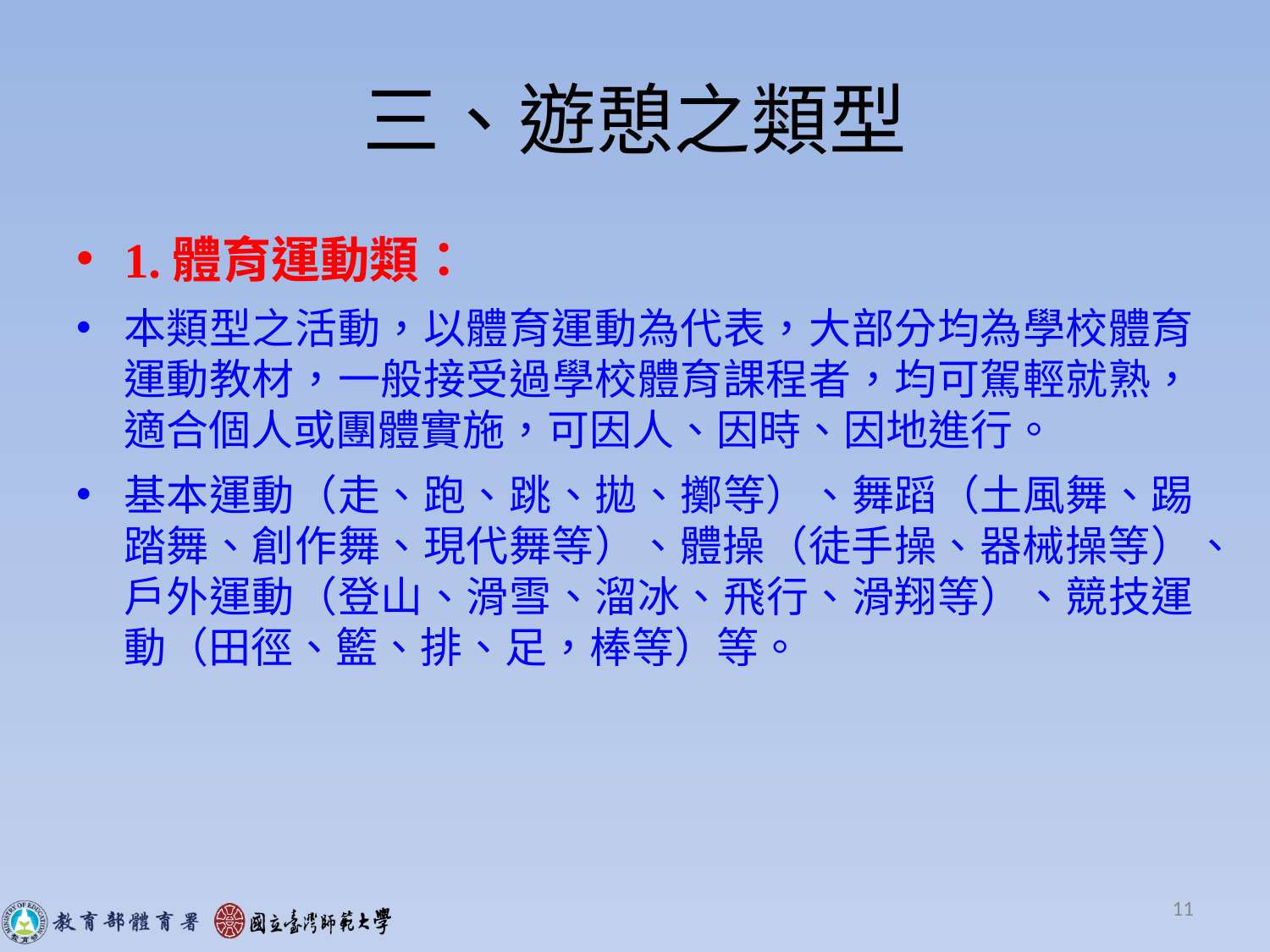

# 三、遊憩之類型
1.體育運動類：
本類型之活動，以體育運動為代表，大部分均為學校體育運動教材，一般接受過學校體育課程者，均可駕輕就熟，適合個人或團體實施，可因人、因時、因地進行。
基本運動（走、跑、跳、拋、擲等）、舞蹈（土風舞、踢踏舞、創作舞、現代舞等）、體操（徒手操、器械操等）、戶外運動（登山、滑雪、溜冰、飛行、滑翔等）、競技運動（田徑、籃、排、足，棒等）等。
11